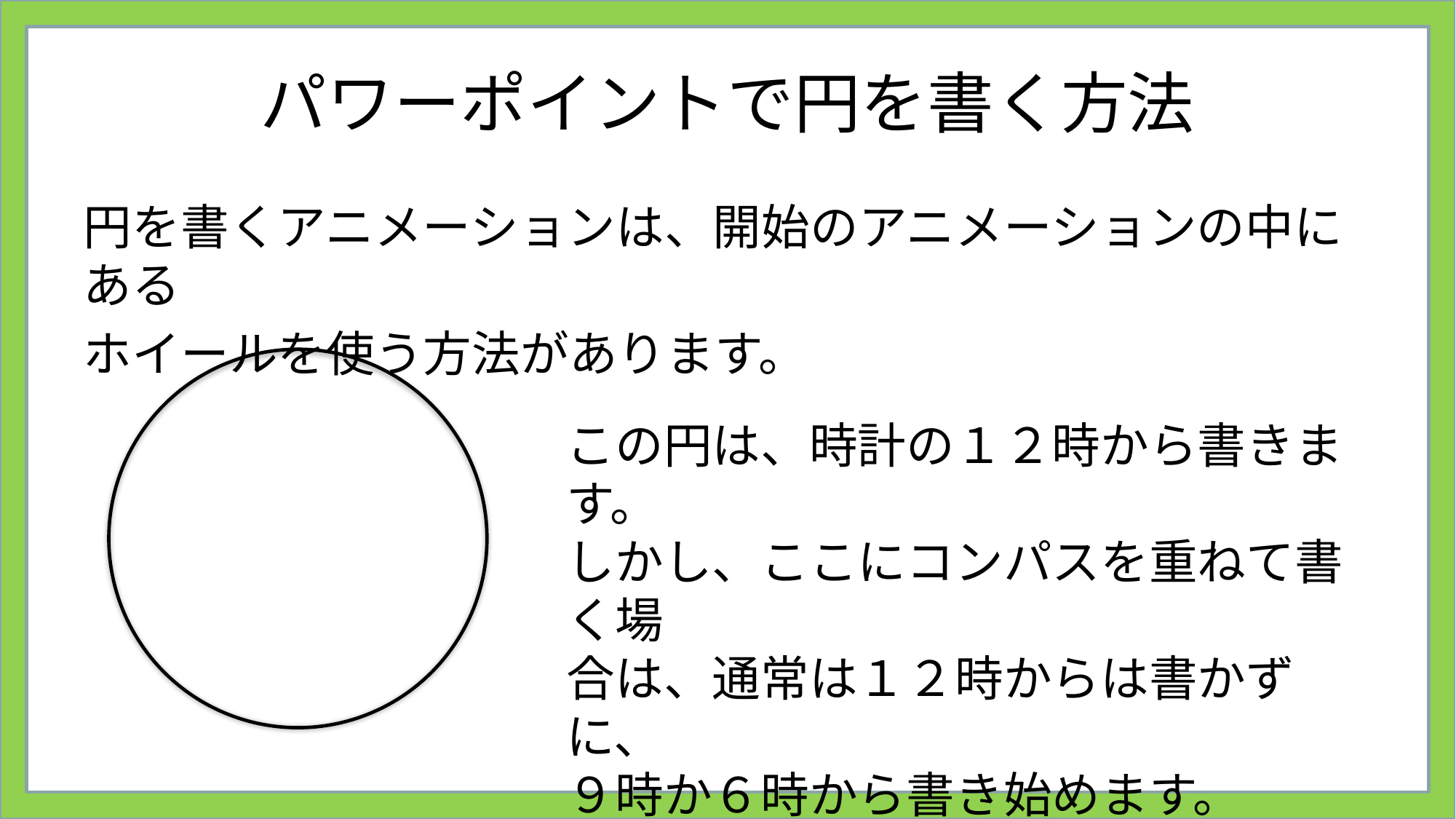

# パワーポイントで円を書く方法
円を書くアニメーションは、開始のアニメーションの中にある
ホイールを使う方法があります。

この円は、時計の１２時から書きます。
しかし、ここにコンパスを重ねて書く場
合は、通常は１２時からは書かずに、
９時か６時から書き始めます。